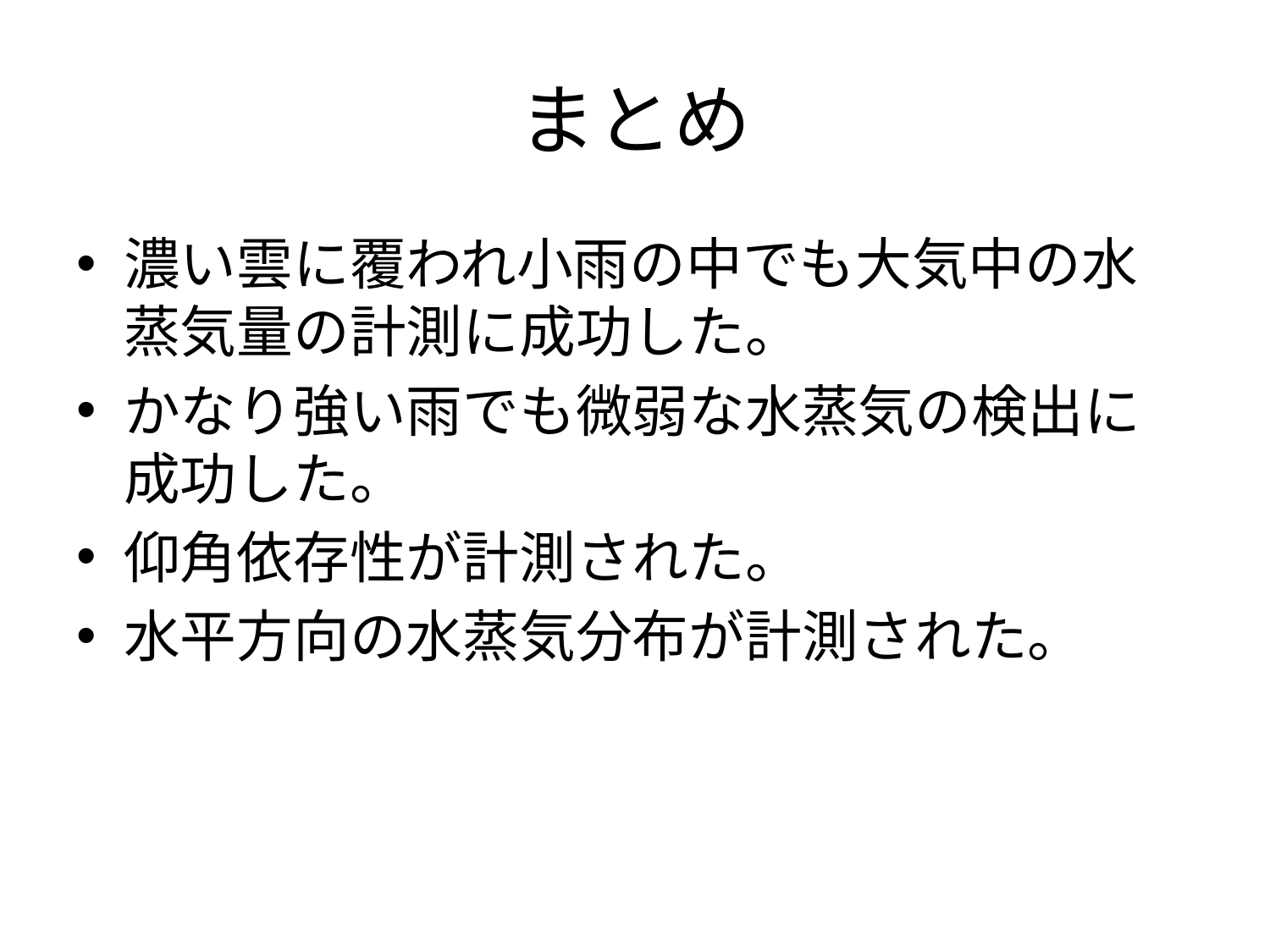

# まとめ
濃い雲に覆われ小雨の中でも大気中の水蒸気量の計測に成功した。
かなり強い雨でも微弱な水蒸気の検出に成功した。
仰角依存性が計測された。
水平方向の水蒸気分布が計測された。